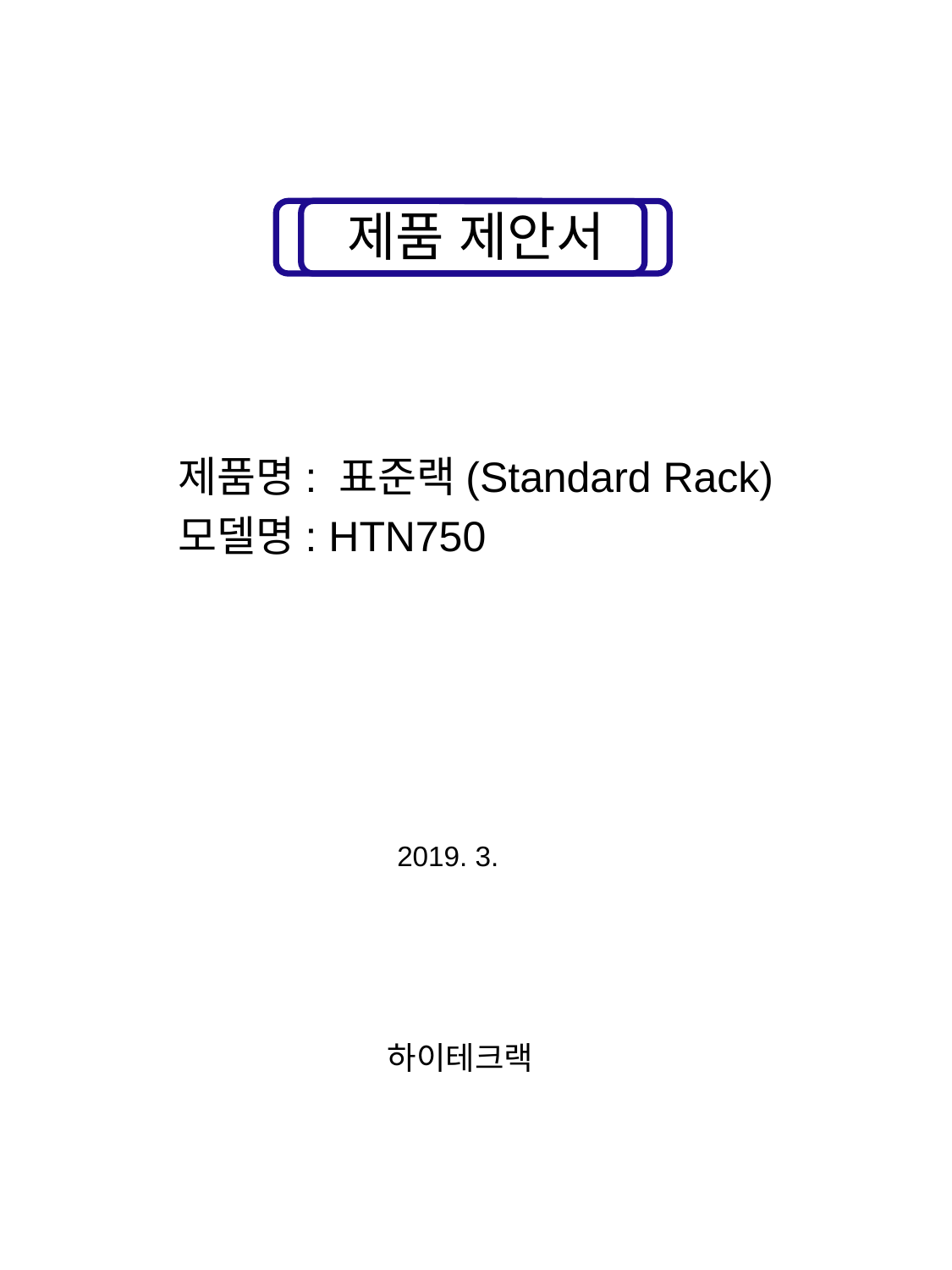

제품 제안서

제품명: 표준랙(Standard Rack)
모델명: HTN750
2019. 3.
하이테크랙